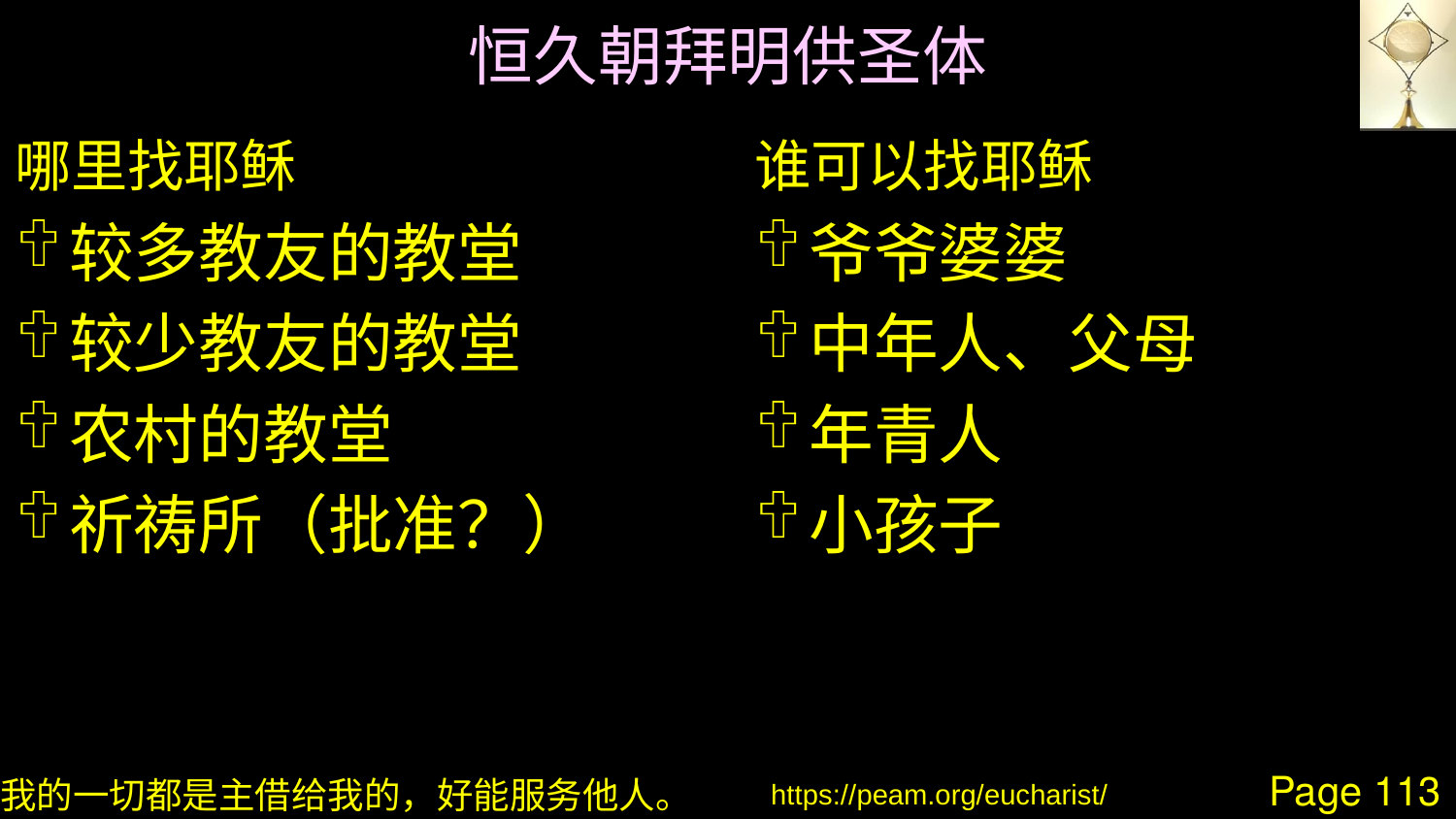

# 恒久朝拜明供圣体
哪里找耶稣
谁可以找耶稣
较多教友的教堂
较少教友的教堂
农村的教堂
祈祷所（批准？）

爷爷婆婆
中年人、父母
年青人
小孩子